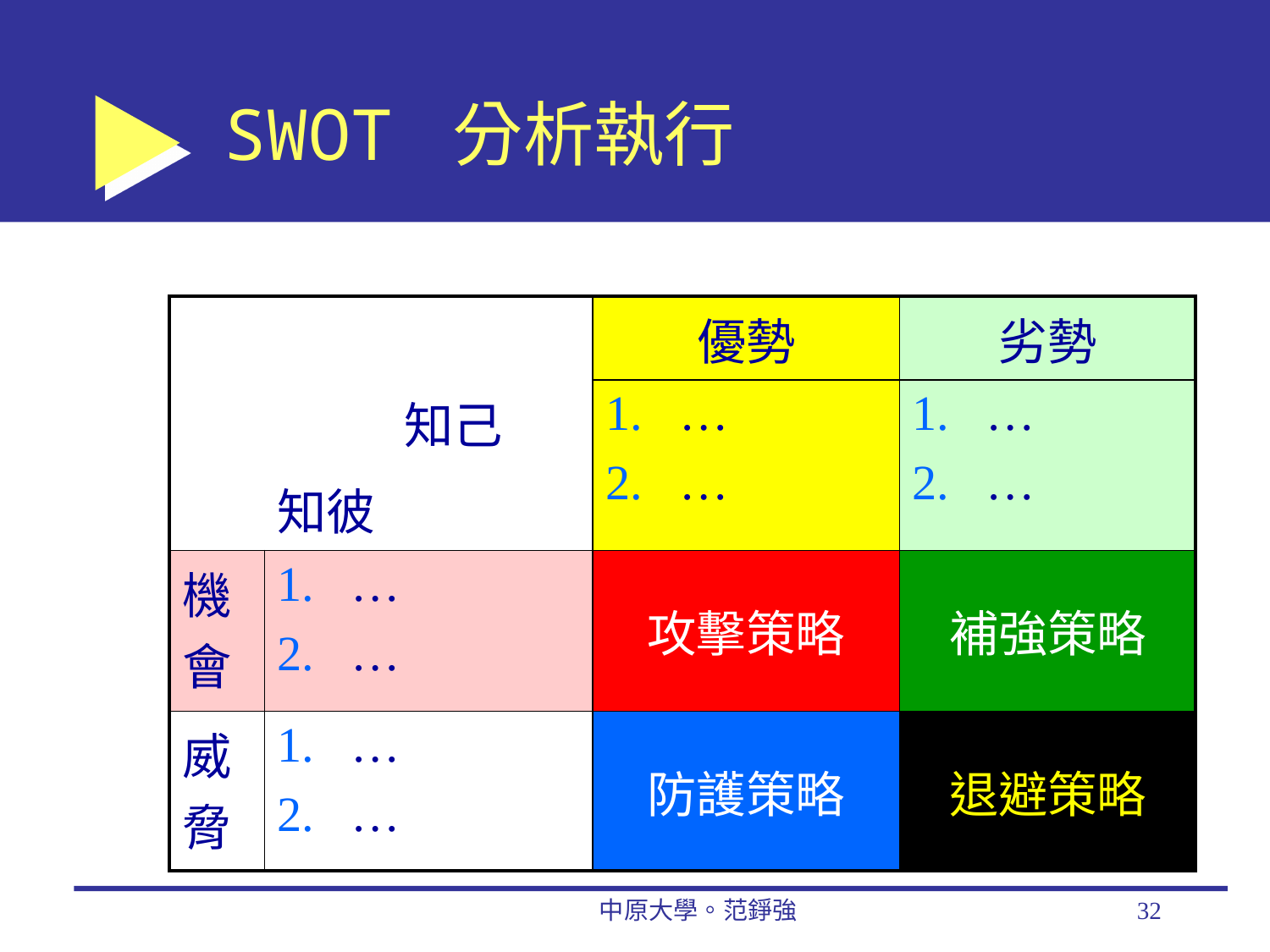

# SWOT 分析執行
|  |  | 優勢 | 劣勢 |
| --- | --- | --- | --- |
|  | 知己 知彼 | … … | … … |
| 機會 | … … | 攻擊策略 | 補強策略 |
| 威脅 | … … | 防護策略 | 退避策略 |
中原大學。范錚強
32